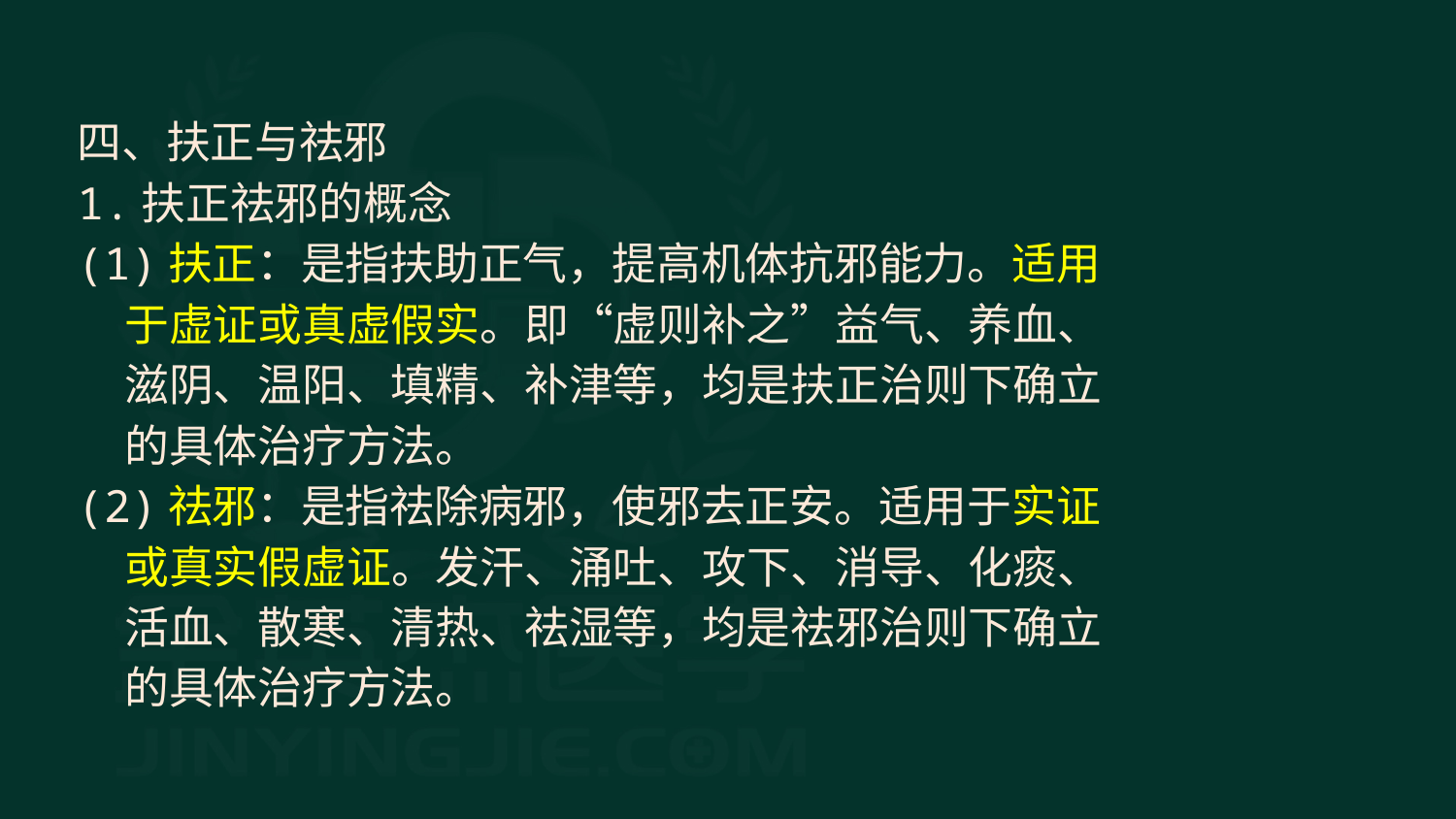

四、扶正与祛邪
1.扶正祛邪的概念
(1)扶正：是指扶助正气，提高机体抗邪能力。适用于虚证或真虚假实。即“虚则补之”益气、养血、滋阴、温阳、填精、补津等，均是扶正治则下确立的具体治疗方法。
(2)祛邪：是指祛除病邪，使邪去正安。适用于实证或真实假虚证。发汗、涌吐、攻下、消导、化痰、活血、散寒、清热、祛湿等，均是祛邪治则下确立的具体治疗方法。